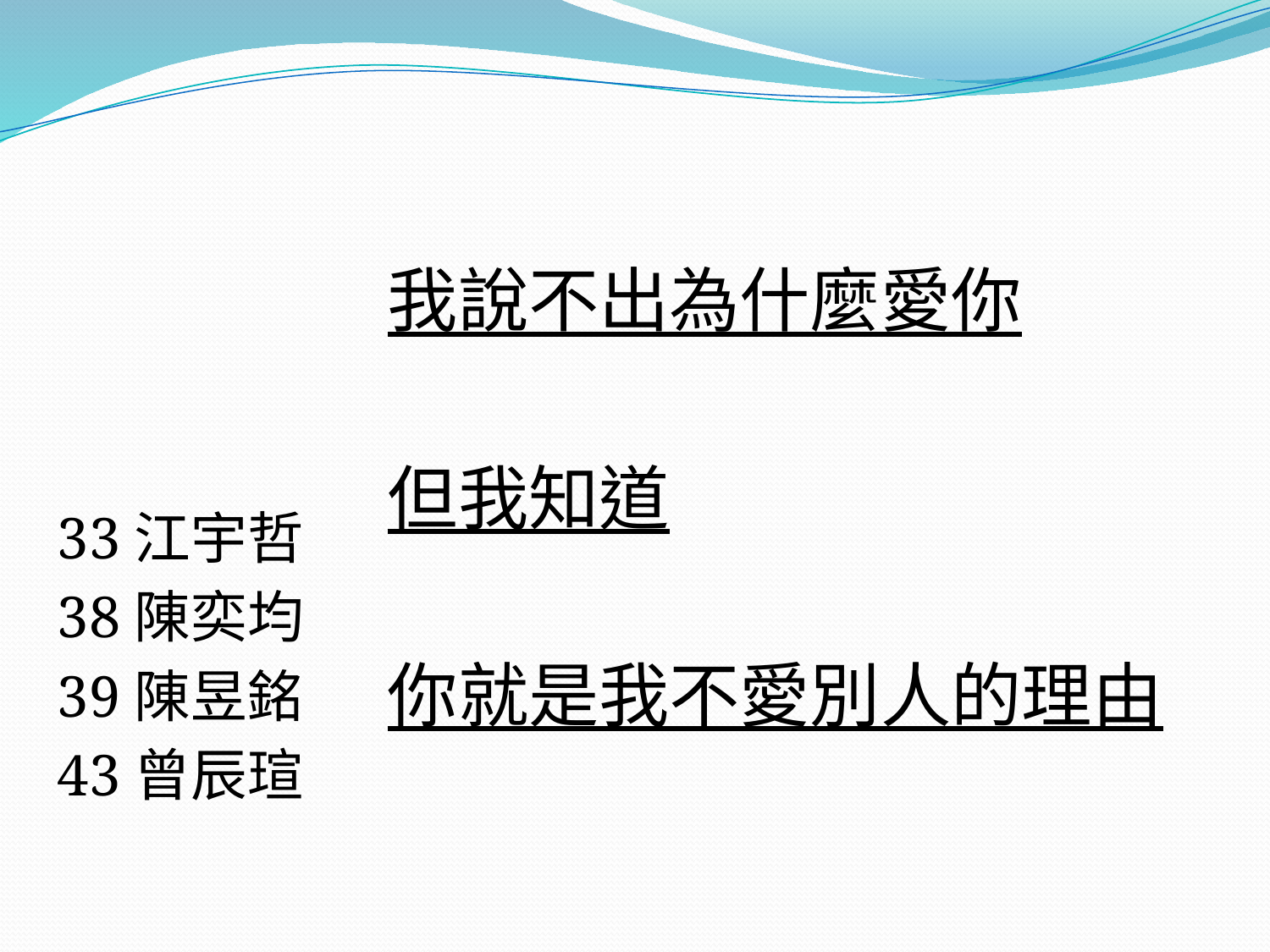

#
我說不出為什麼愛你

但我知道

你就是我不愛別人的理由
33江宇哲
38陳奕均
39陳昱銘
43曾辰瑄